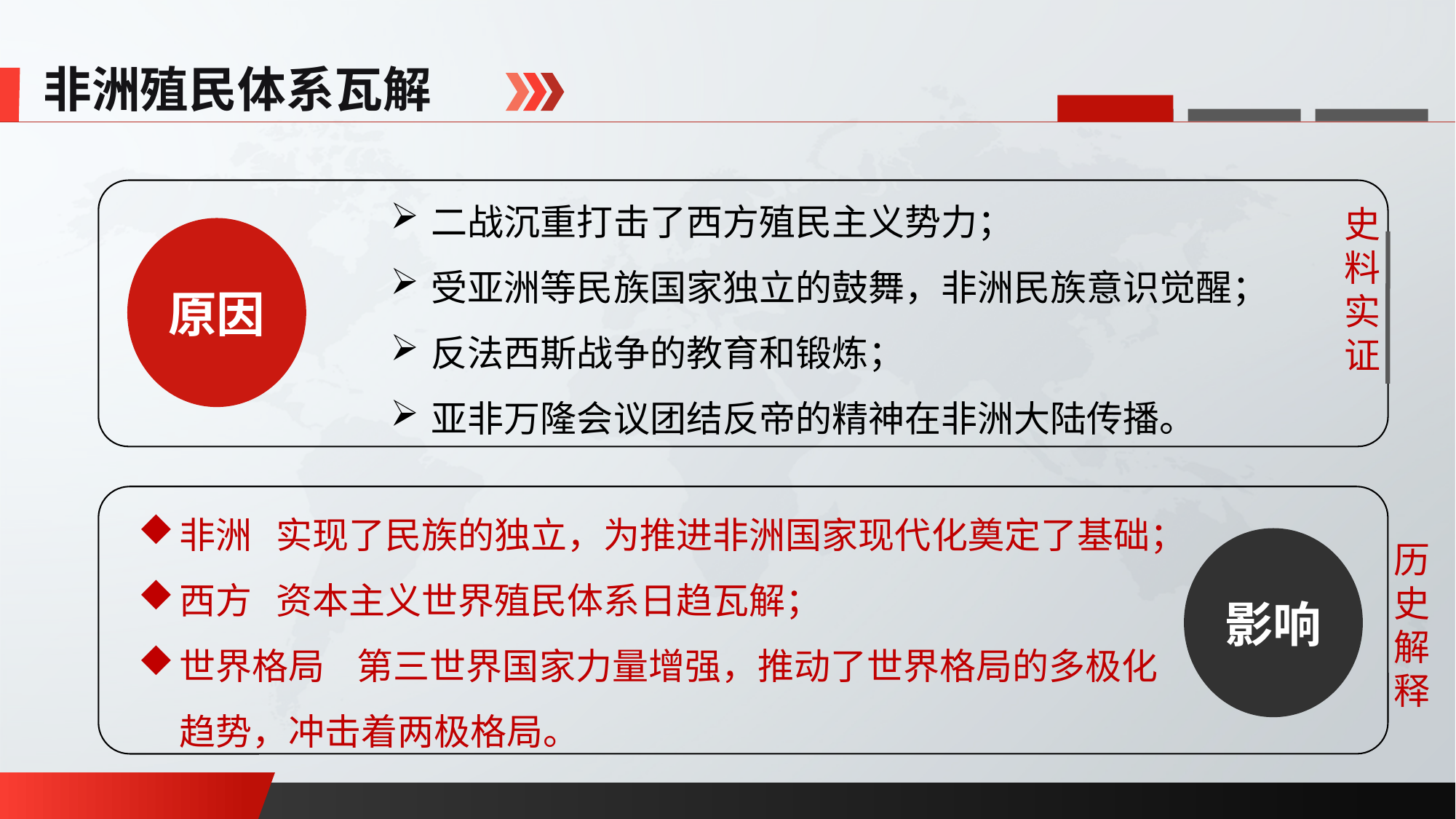

非洲殖民体系瓦解

二战沉重打击了西方殖民主义势力；
受亚洲等民族国家独立的鼓舞，非洲民族意识觉醒；
反法西斯战争的教育和锻炼；
亚非万隆会议团结反帝的精神在非洲大陆传播。

史料实证
历史解释
原因
非洲   实现了民族的独立，为推进非洲国家现代化奠定了基础；
西方   资本主义世界殖民体系日趋瓦解；
世界格局    第三世界国家力量增强，推动了世界格局的多极化趋势，冲击着两极格局。

影响